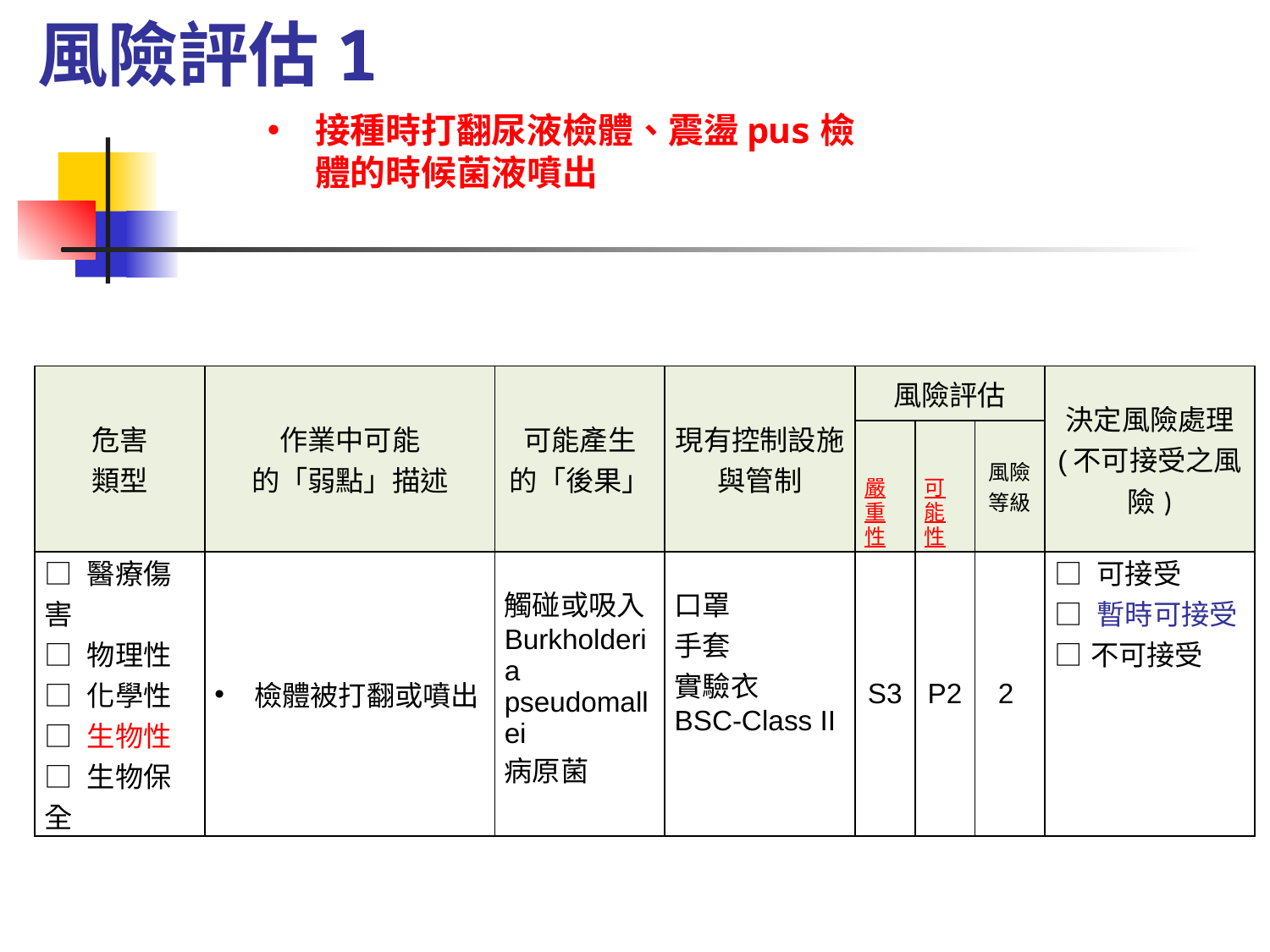

風險評估1
接種時打翻尿液檢體、震盪pus檢體的時候菌液噴出
| 危害 類型 | 作業中可能 的「弱點」描述 | 可能產生 的「後果」 | 現有控制設施 與管制 | 風險評估 |  |  | 決定風險處理 (不可接受之風險) |
| --- | --- | --- | --- | --- | --- | --- | --- |
|  |  |  |  | 嚴重性 | 可能性 | 風險等級 |  |
| □ 醫療傷害 □ 物理性 □ 化學性 □ 生物性 □ 生物保全 | 檢體被打翻或噴出 | 觸碰或吸入Burkholderia pseudomallei 病原菌 | 口罩 手套 實驗衣 BSC-Class II | S3 | P2 | 2 | □ 可接受 □ 暫時可接受 □不可接受 |